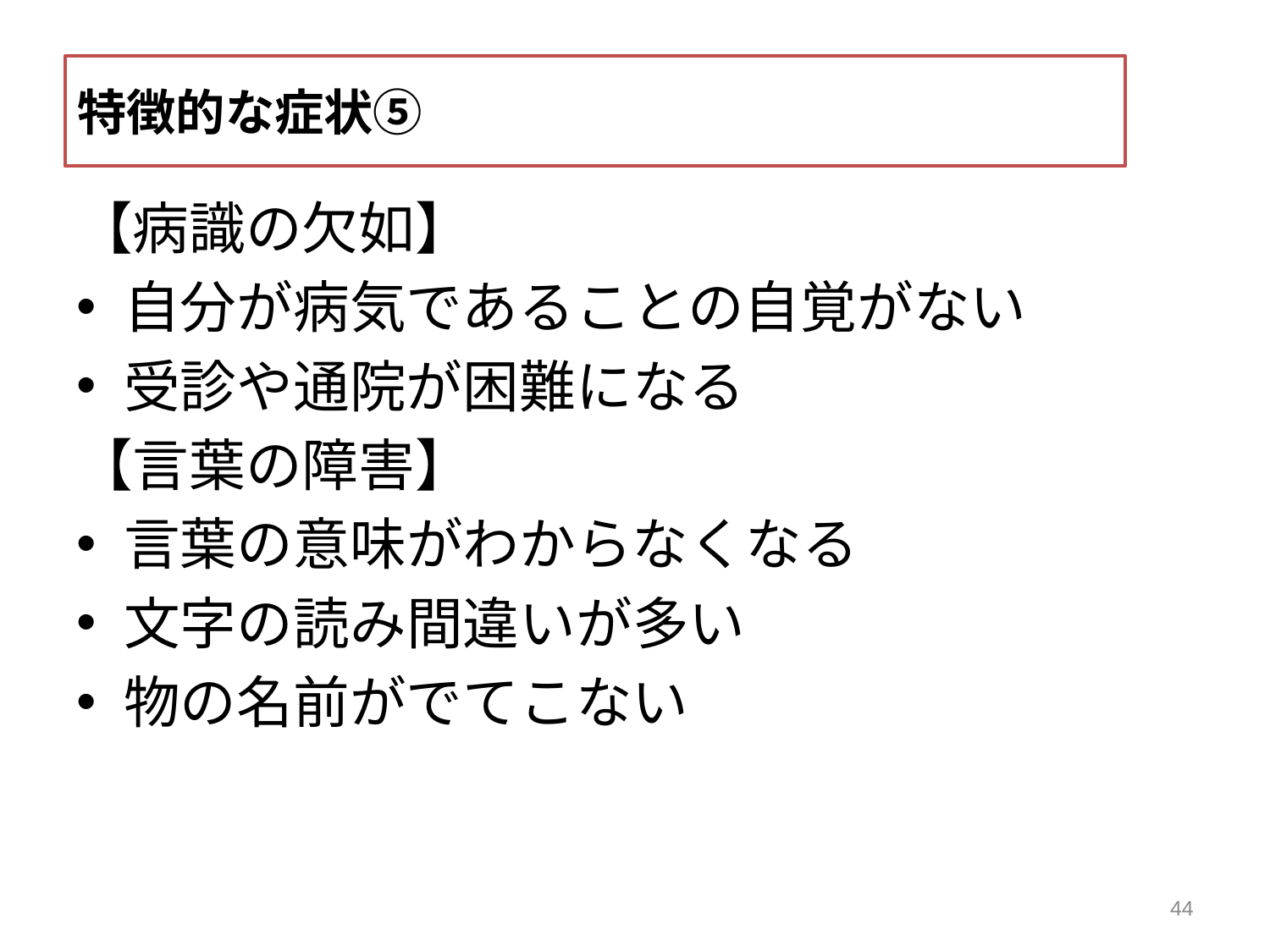

特徴的な症状⑤
【病識の欠如】
自分が病気であることの自覚がない
受診や通院が困難になる
【言葉の障害】
言葉の意味がわからなくなる
文字の読み間違いが多い
物の名前がでてこない
44